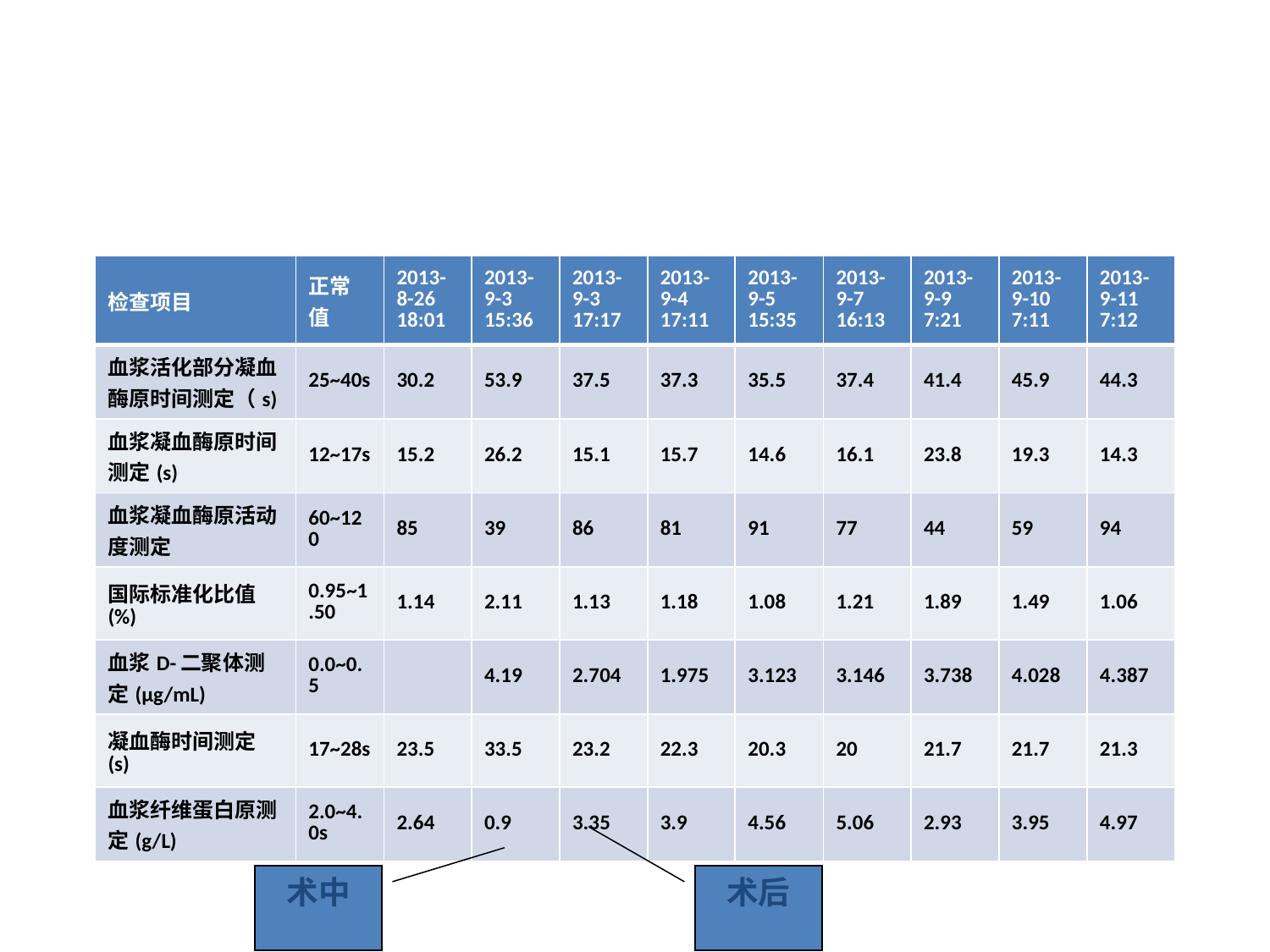

#
| 检查项目 | 正常值 | 2013-8-26 18:01 | 2013-9-3 15:36 | 2013-9-3 17:17 | 2013-9-4 17:11 | 2013-9-5 15:35 | 2013-9-7 16:13 | 2013-9-9 7:21 | 2013-9-10 7:11 | 2013-9-11 7:12 |
| --- | --- | --- | --- | --- | --- | --- | --- | --- | --- | --- |
| 血浆活化部分凝血酶原时间测定（s) | 25~40s | 30.2 | 53.9 | 37.5 | 37.3 | 35.5 | 37.4 | 41.4 | 45.9 | 44.3 |
| 血浆凝血酶原时间测定(s) | 12~17s | 15.2 | 26.2 | 15.1 | 15.7 | 14.6 | 16.1 | 23.8 | 19.3 | 14.3 |
| 血浆凝血酶原活动度测定 | 60~120 | 85 | 39 | 86 | 81 | 91 | 77 | 44 | 59 | 94 |
| 国际标准化比值(%) | 0.95~1.50 | 1.14 | 2.11 | 1.13 | 1.18 | 1.08 | 1.21 | 1.89 | 1.49 | 1.06 |
| 血浆D-二聚体测定(μg/mL) | 0.0~0.5 |  | 4.19 | 2.704 | 1.975 | 3.123 | 3.146 | 3.738 | 4.028 | 4.387 |
| 凝血酶时间测定(s) | 17~28s | 23.5 | 33.5 | 23.2 | 22.3 | 20.3 | 20 | 21.7 | 21.7 | 21.3 |
| 血浆纤维蛋白原测定(g/L) | 2.0~4.0s | 2.64 | 0.9 | 3.35 | 3.9 | 4.56 | 5.06 | 2.93 | 3.95 | 4.97 |
术中
术后